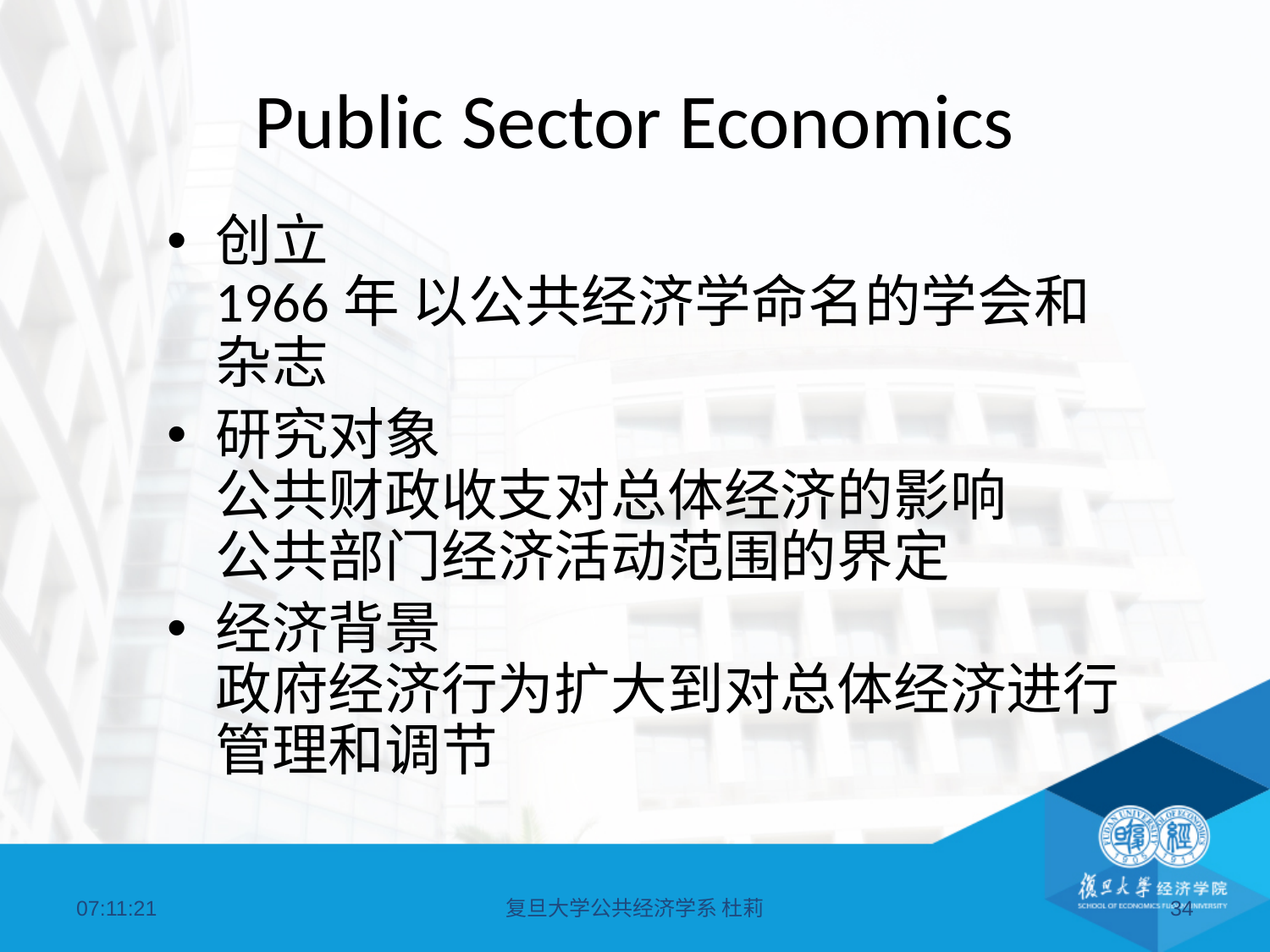

# Public Sector Economics
创立
1966年 以公共经济学命名的学会和杂志
研究对象
公共财政收支对总体经济的影响
公共部门经济活动范围的界定
经济背景
政府经济行为扩大到对总体经济进行管理和调节
07:11:21
复旦大学公共经济学系 杜莉
34